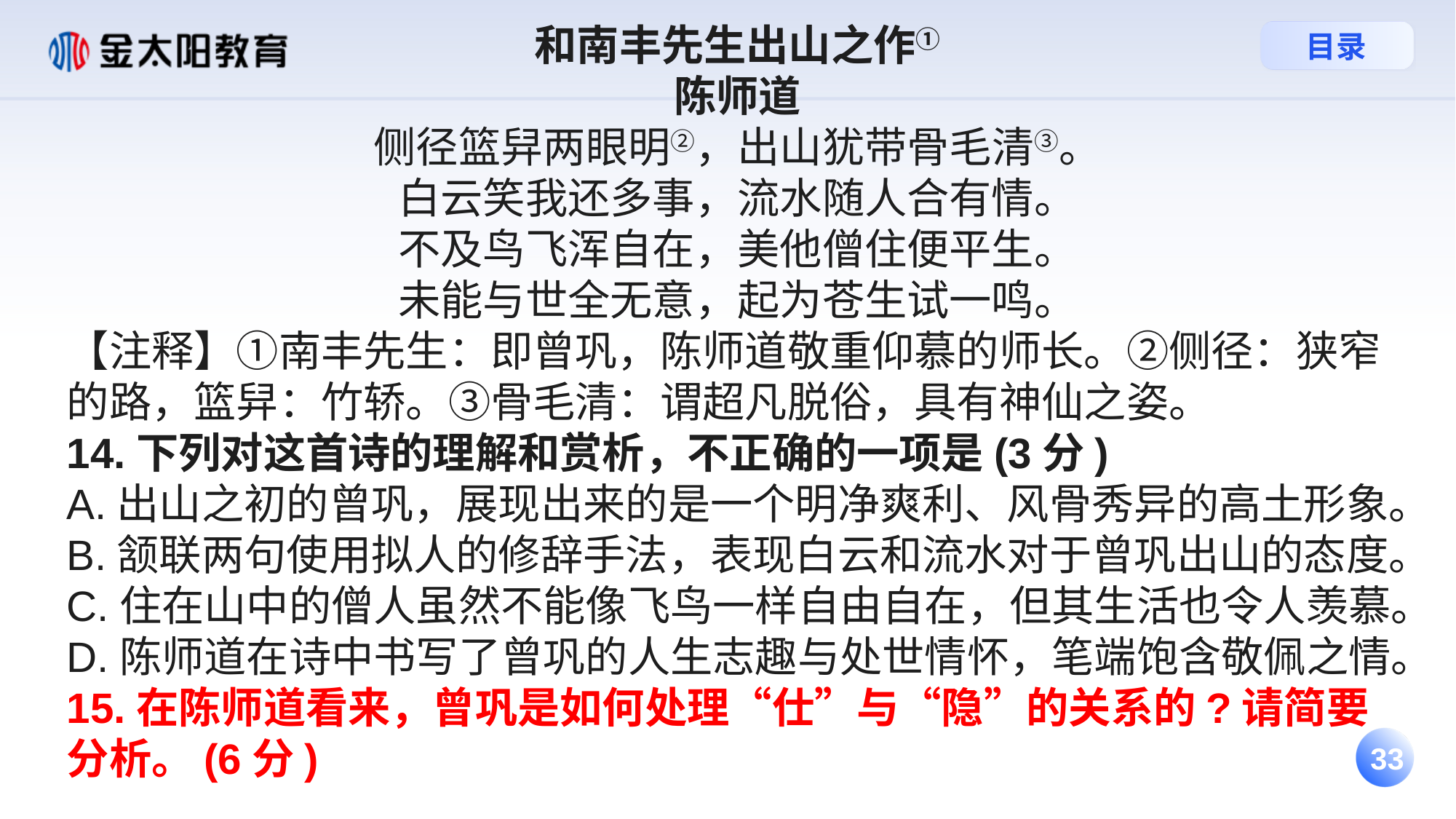

和南丰先生出山之作①
陈师道
侧径篮舁两眼明②，出山犹带骨毛清③。
白云笑我还多事，流水随人合有情。
不及鸟飞浑自在，美他僧住便平生。
未能与世全无意，起为苍生试一鸣。
【注释】①南丰先生：即曾巩，陈师道敬重仰慕的师长。②侧径：狭窄的路，篮舁：竹轿。③骨毛清：谓超凡脱俗，具有神仙之姿。
14.下列对这首诗的理解和赏析，不正确的一项是(3分)
A.出山之初的曾巩，展现出来的是一个明净爽利、风骨秀异的高土形象。
B.颔联两句使用拟人的修辞手法，表现白云和流水对于曾巩出山的态度。
C.住在山中的僧人虽然不能像飞鸟一样自由自在，但其生活也令人羡慕。
D.陈师道在诗中书写了曾巩的人生志趣与处世情怀，笔端饱含敬佩之情。
15.在陈师道看来，曾巩是如何处理“仕”与“隐”的关系的?请简要分析。(6分)